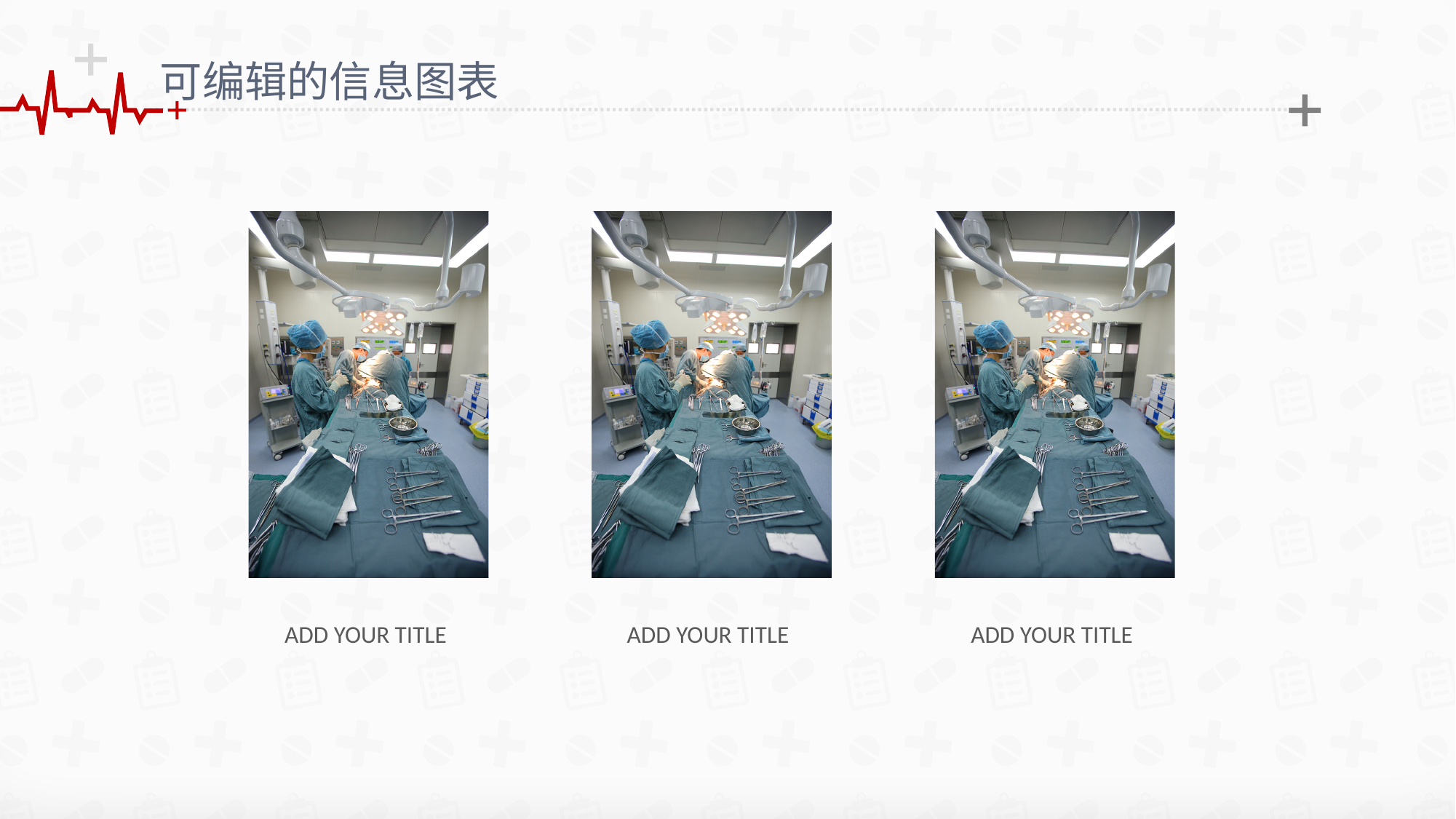

可编辑的信息图表

ADD YOUR TITLE
ADD YOUR TITLE
ADD YOUR TITLE